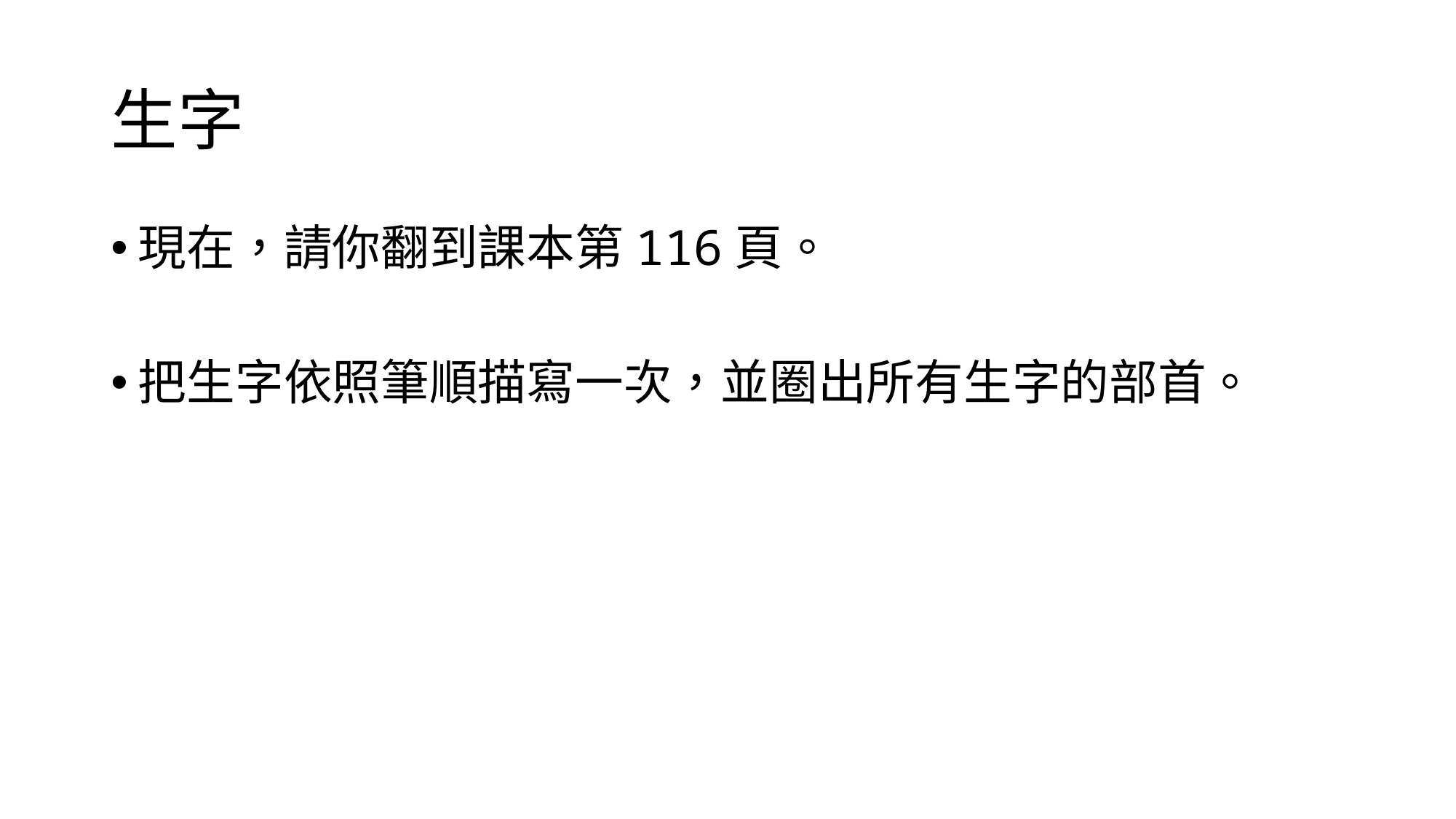

# 生字
現在，請你翻到課本第116頁。

把生字依照筆順描寫一次，並圈出所有生字的部首。